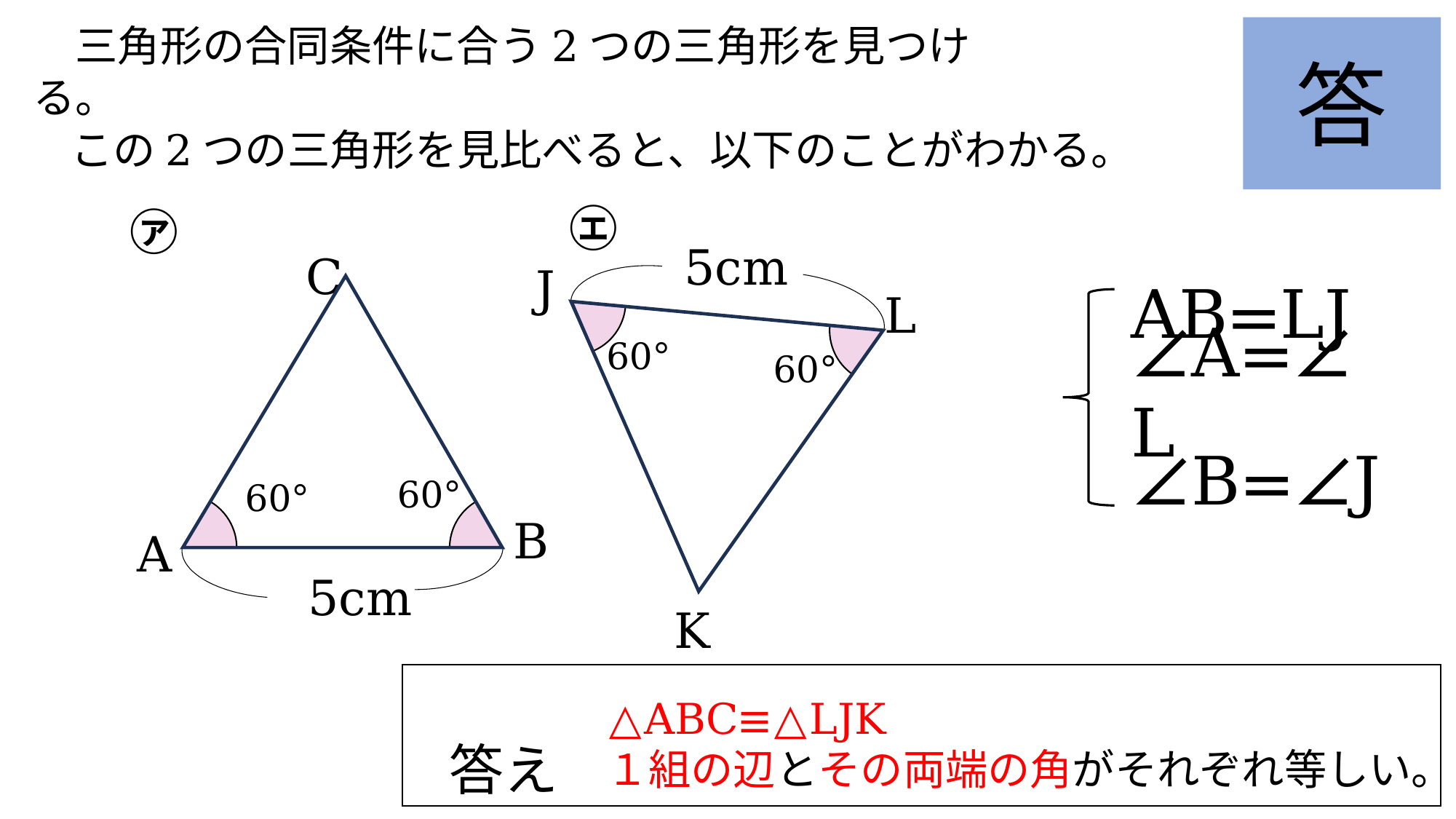

答
　三角形の合同条件に合う2つの三角形を見つける。
　この2つの三角形を見比べると、以下のことがわかる。
㋓
㋐

5cm

J
L
K

60°

60°
C

B
A
5cm

60°
60°

AB=LJ

∠A=∠L
∠B=∠J

　答え
△ABC≡△LJK
１組の辺とその両端の角がそれぞれ等しい。